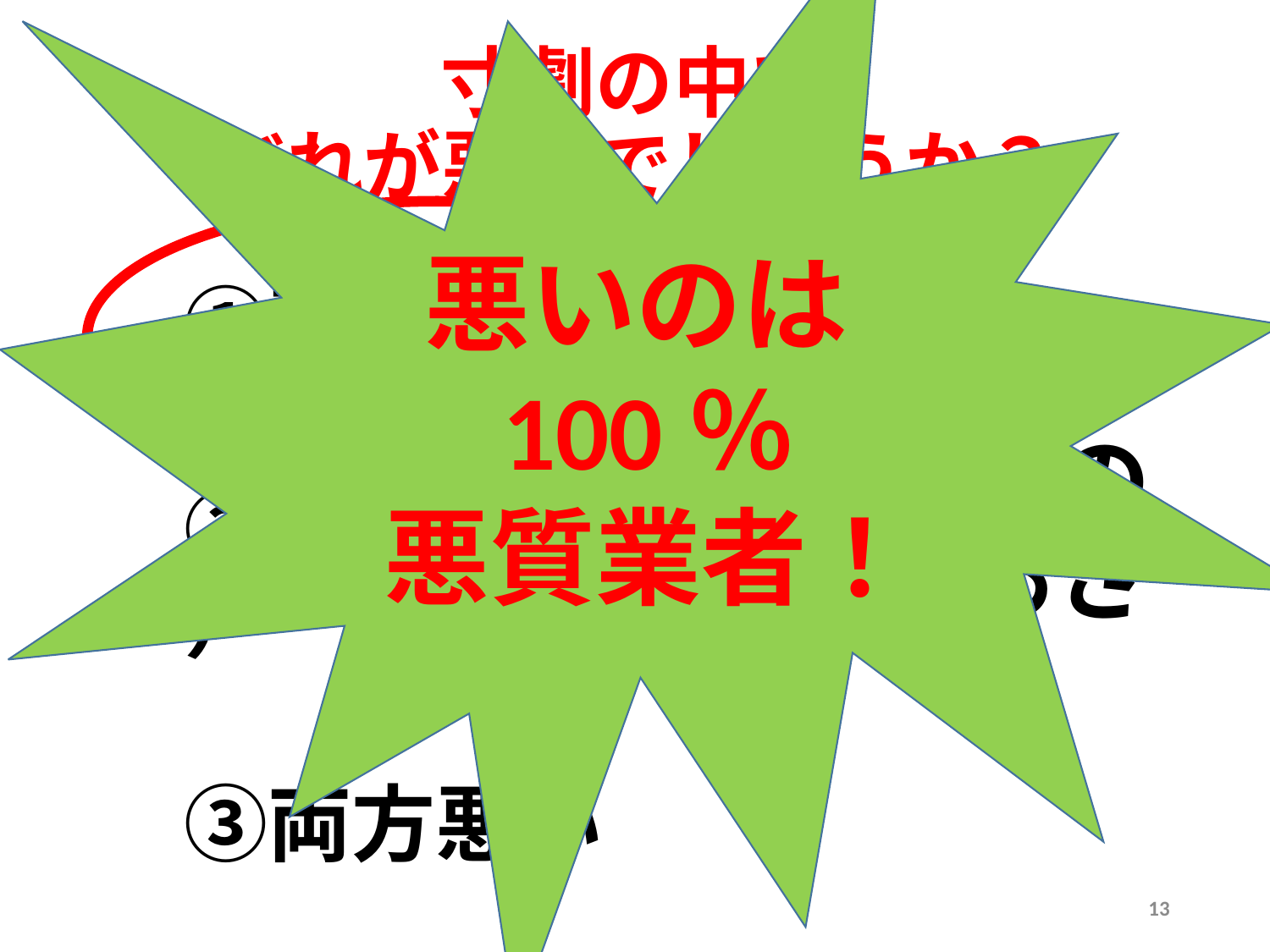

悪いのは100％
悪質業者！
# 寸劇の中で だれが悪いでしょうか？

　①悪質業者

　②消費者（　　　　　　　）

　③両方悪い
寸劇の中の　おばあさん
13